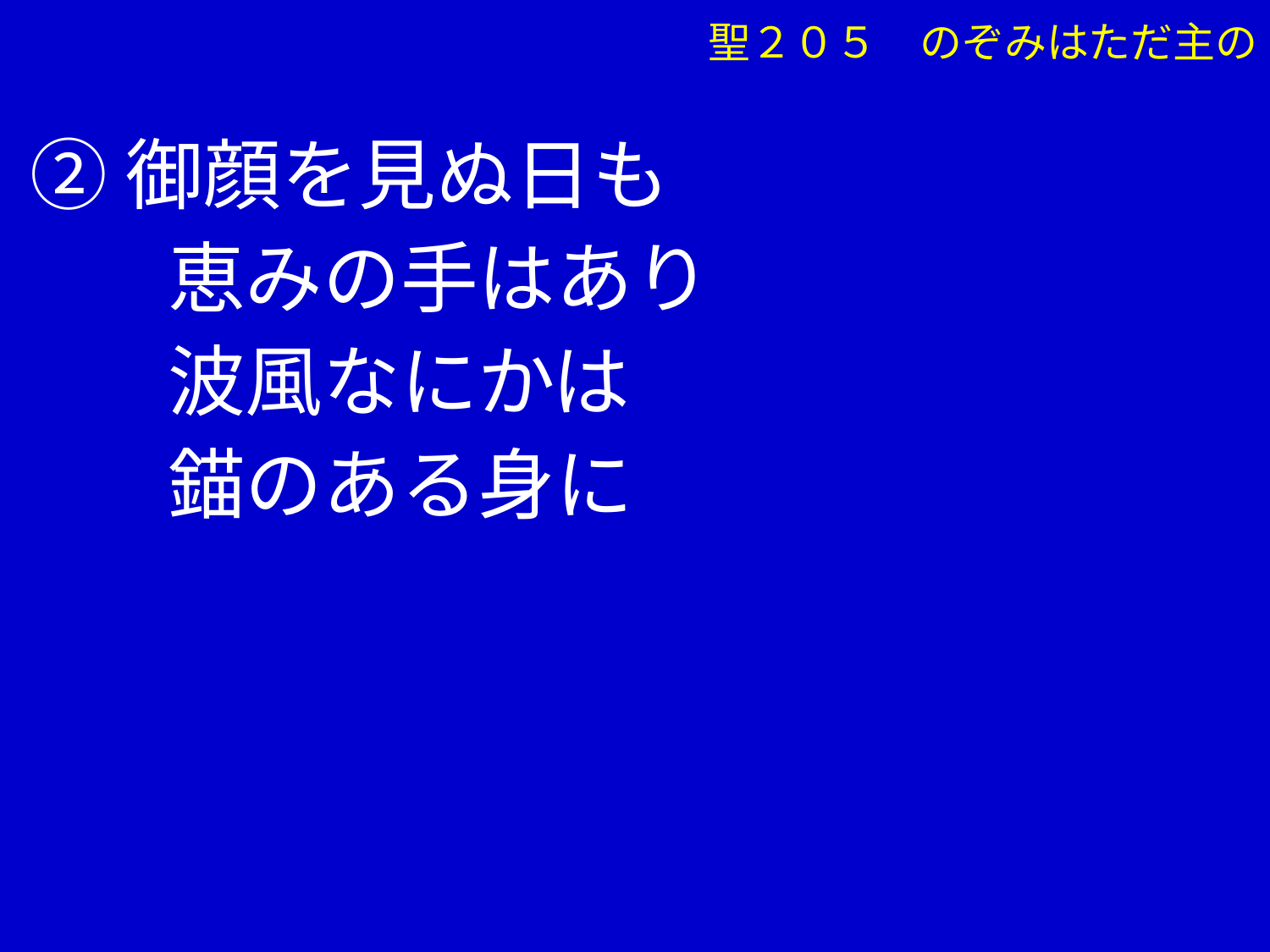

聖２０５　のぞみはただ主の
 ②御顔を見ぬ日も
　　恵みの手はあり
　　波風なにかは
　　錨のある身に